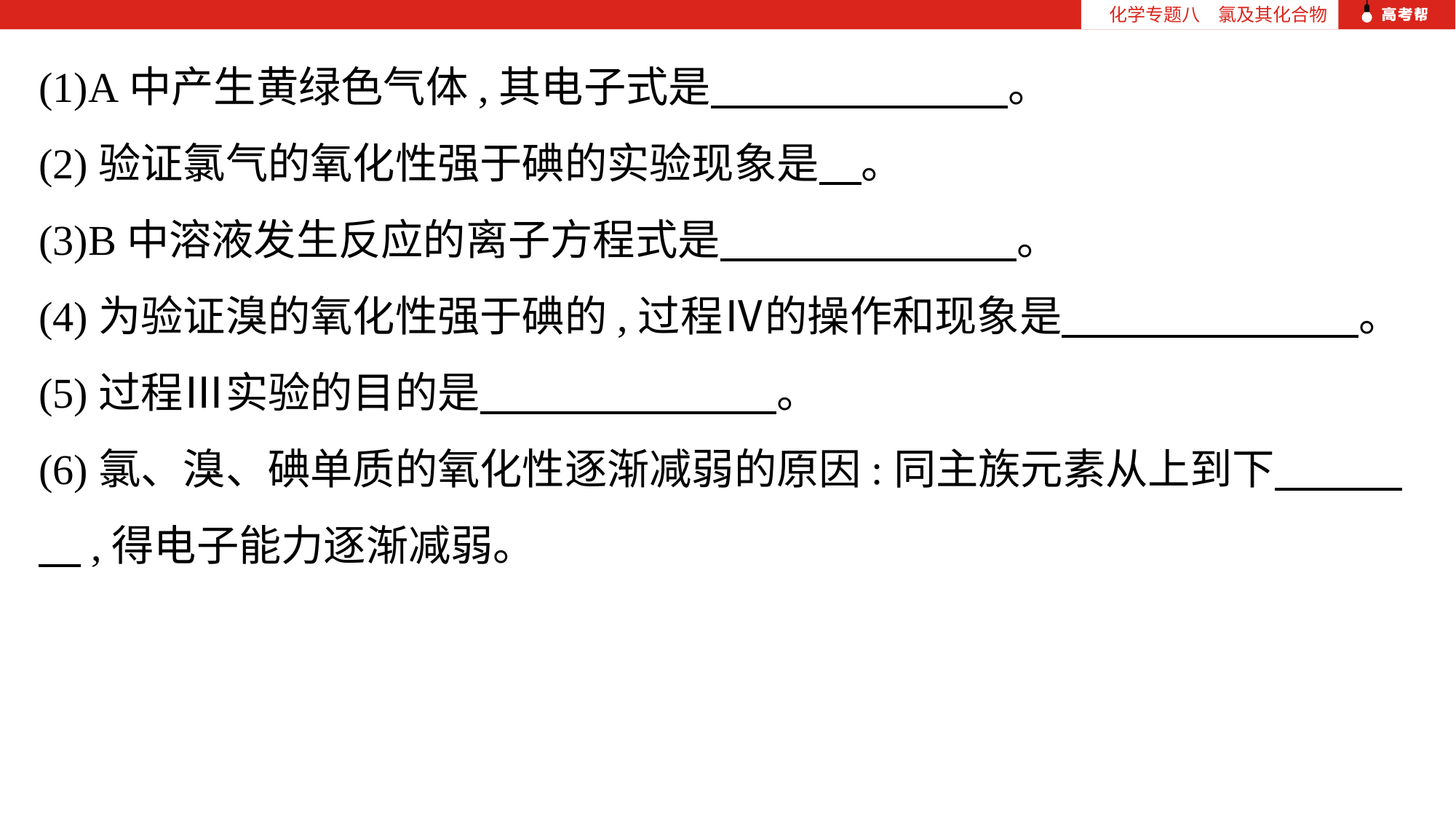

化学专题八　氯及其化合物

(1)A中产生黄绿色气体,其电子式是　　　　　　　。
(2)验证氯气的氧化性强于碘的实验现象是　。
(3)B中溶液发生反应的离子方程式是　　　　　　　。
(4)为验证溴的氧化性强于碘的,过程Ⅳ的操作和现象是　　　　　　　。
(5)过程Ⅲ实验的目的是　　　　　　　。
(6)氯、溴、碘单质的氧化性逐渐减弱的原因:同主族元素从上到下　　　　,得电子能力逐渐减弱。